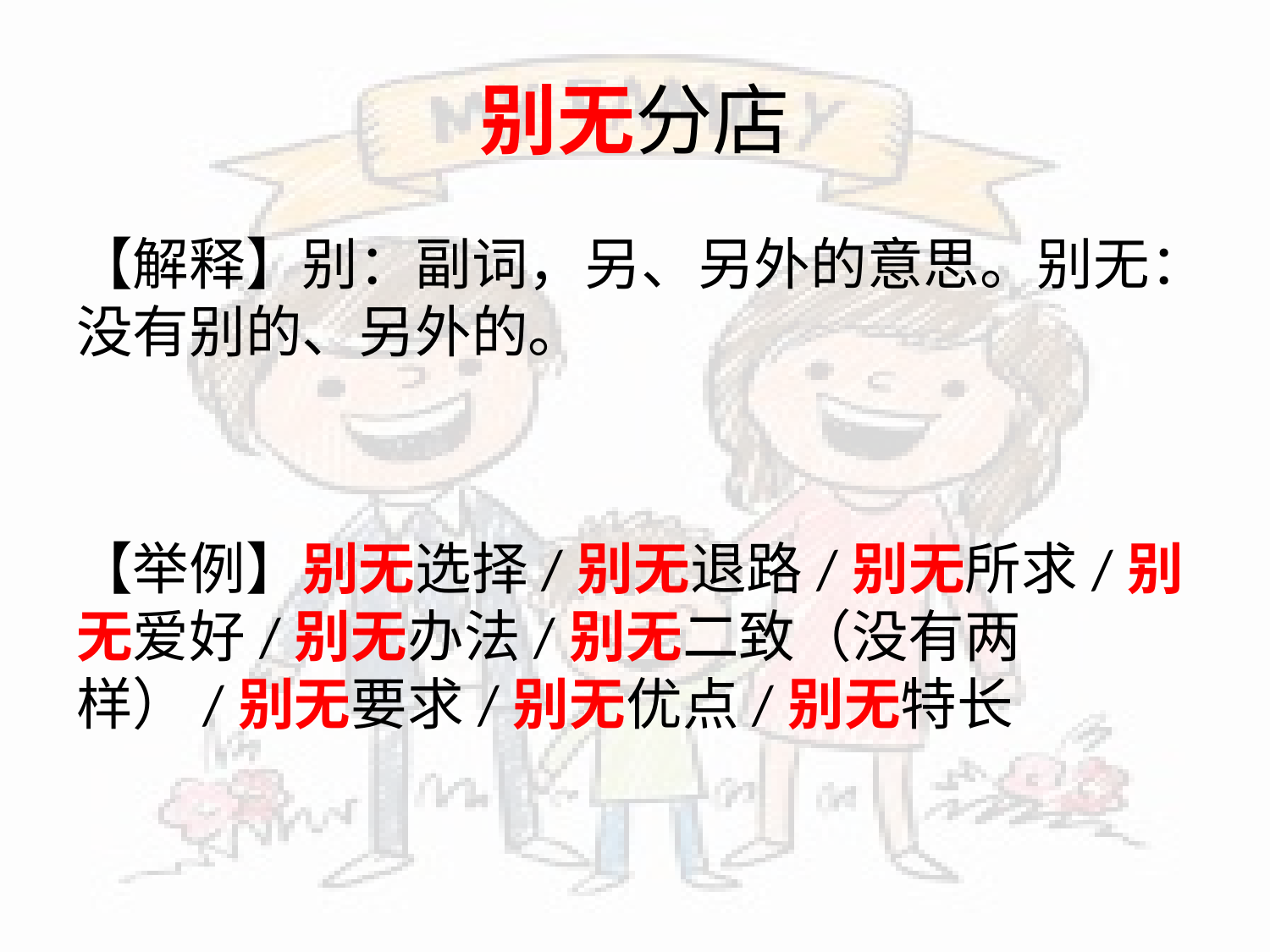

# 别无分店
【解释】别：副词，另、另外的意思。别无：没有别的、另外的。

【举例】别无选择/别无退路/别无所求/别无爱好/别无办法/别无二致（没有两样）/别无要求/别无优点/别无特长